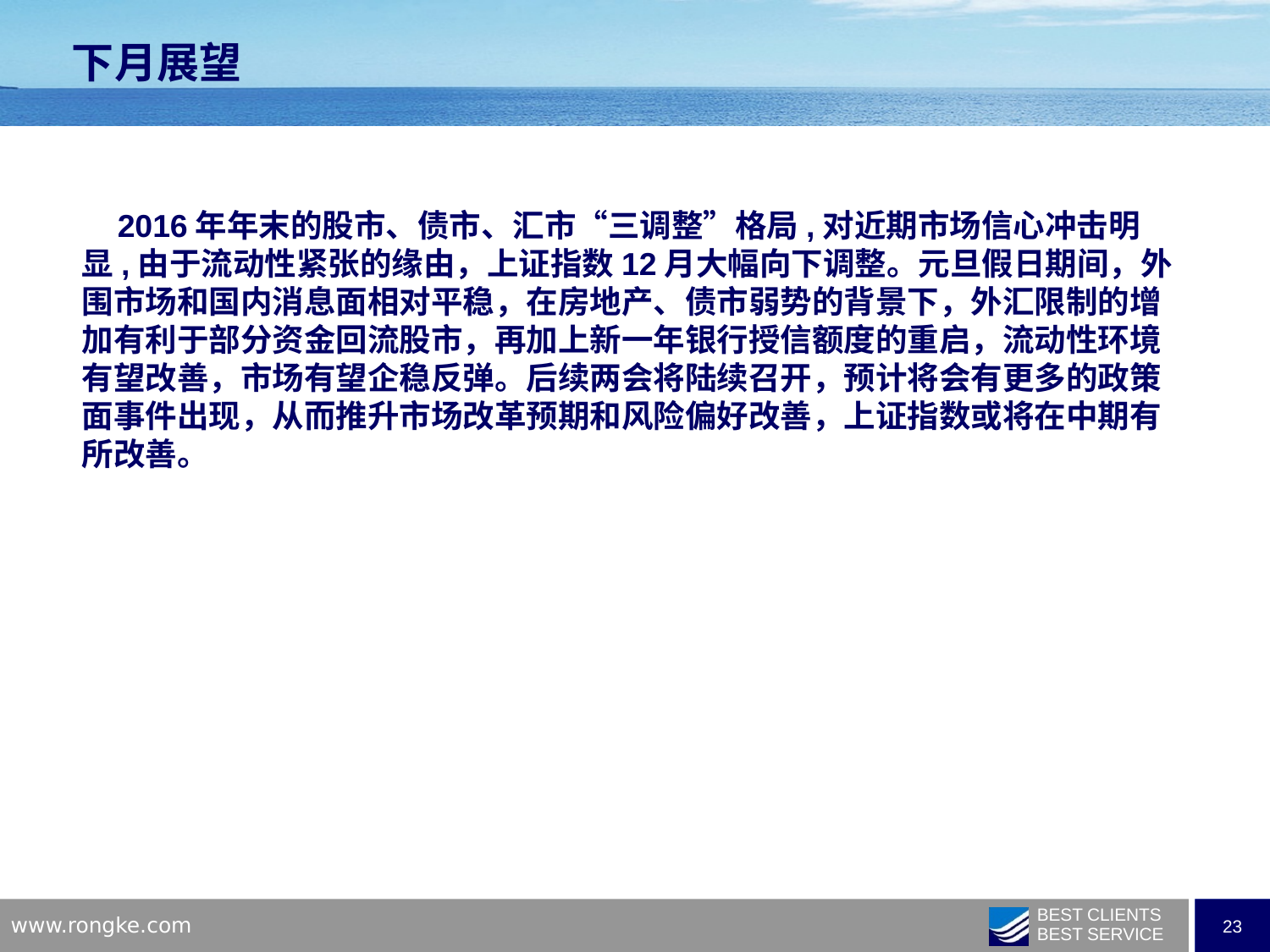

下月展望

    2016年年末的股市、债市、汇市“三调整”格局,对近期市场信心冲击明显,由于流动性紧张的缘由，上证指数12月大幅向下调整。元旦假日期间，外围市场和国内消息面相对平稳，在房地产、债市弱势的背景下，外汇限制的增加有利于部分资金回流股市，再加上新一年银行授信额度的重启，流动性环境有望改善，市场有望企稳反弹。后续两会将陆续召开，预计将会有更多的政策面事件出现，从而推升市场改革预期和风险偏好改善，上证指数或将在中期有所改善。